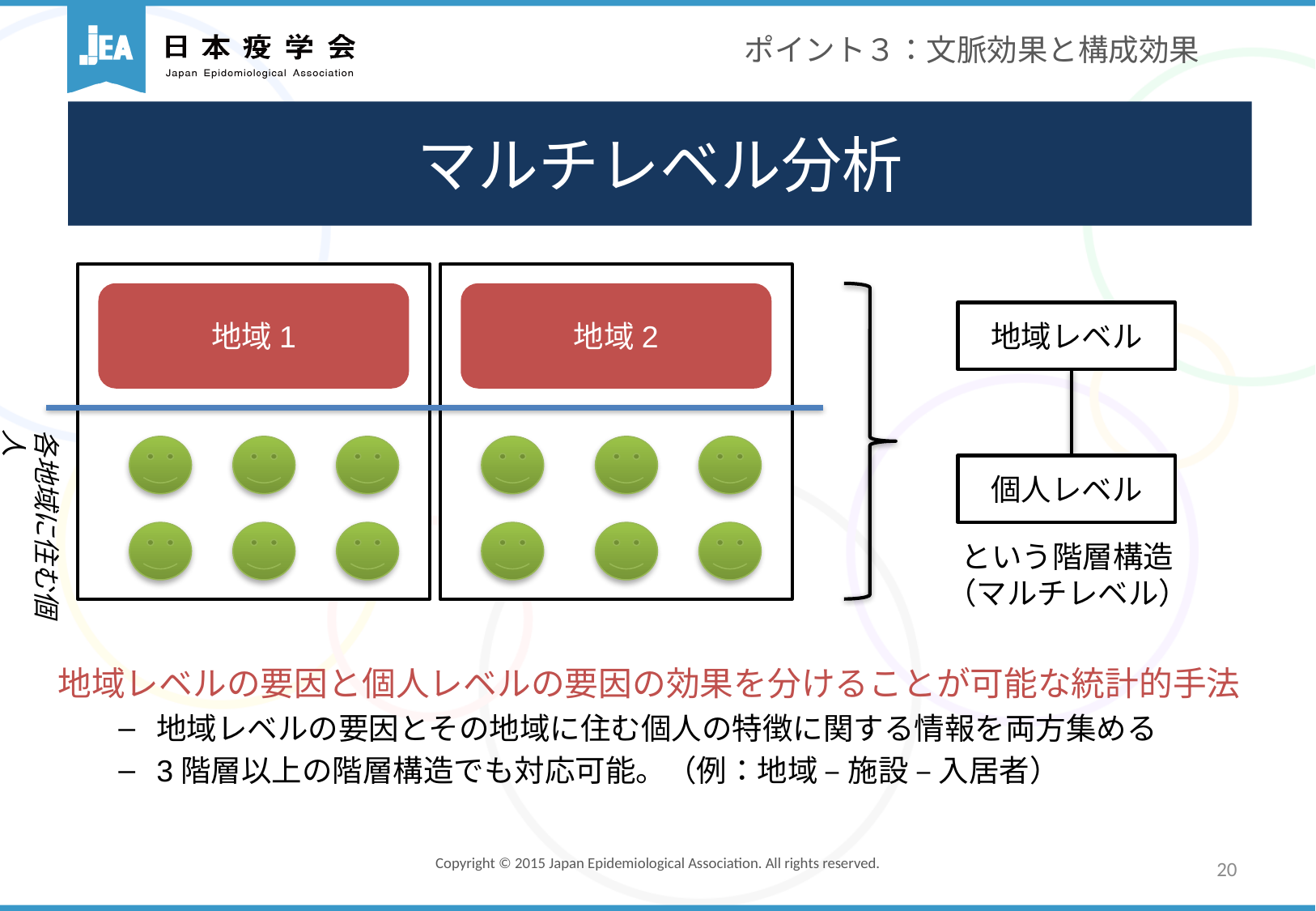

ポイント３：文脈効果と構成効果
マルチレベル分析

地域1
地域2

地域レベル
各地域に住む個人

個人レベル

という階層構造
（マルチレベル）
地域レベルの要因と個人レベルの要因の効果を分けることが可能な統計的手法
地域レベルの要因とその地域に住む個人の特徴に関する情報を両方集める
3階層以上の階層構造でも対応可能。（例：地域 – 施設 – 入居者）

20